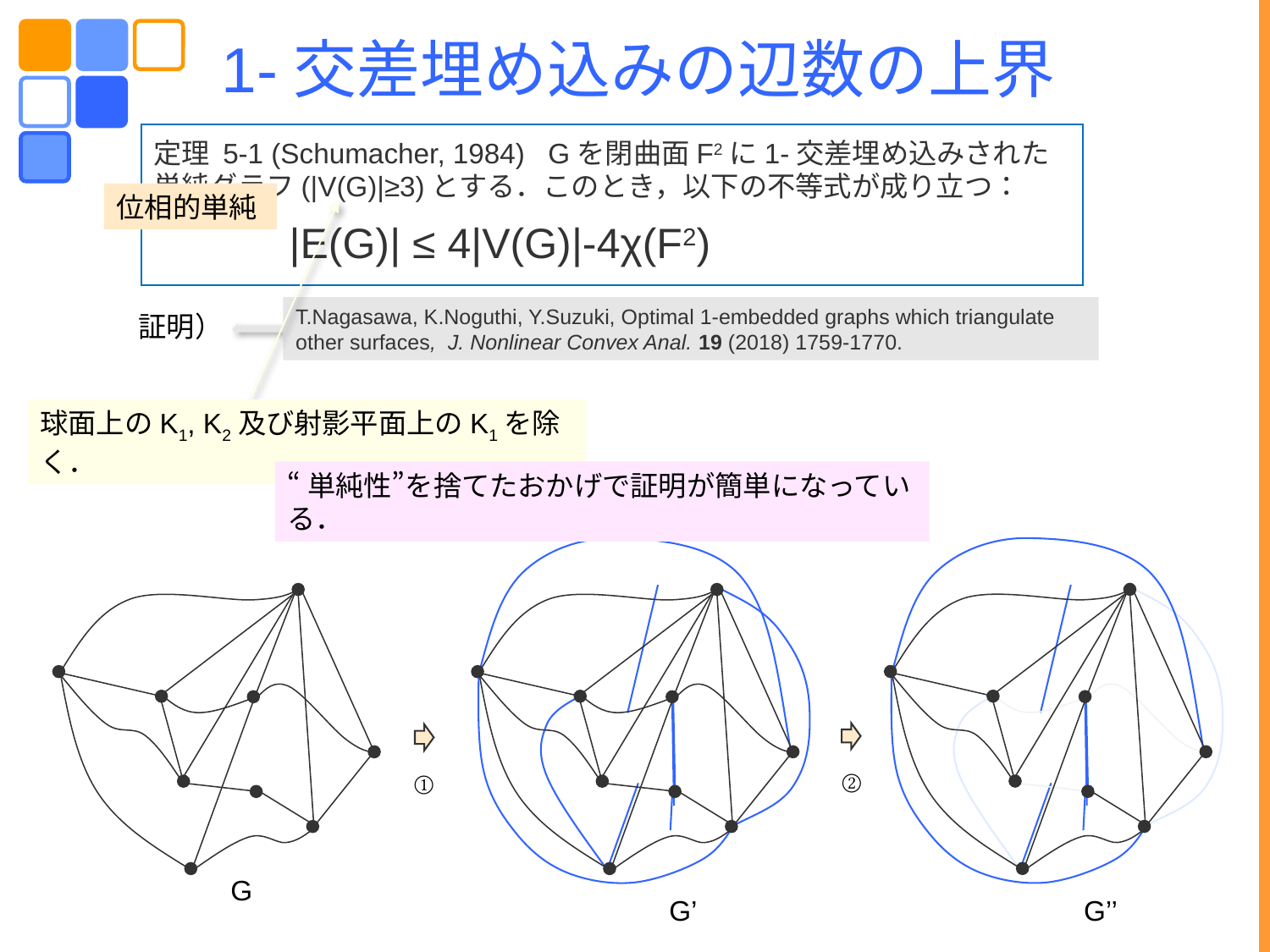

1-交差埋め込みの辺数の上界

定理 5-1 (Schumacher, 1984)   Gを閉曲面F2に1-交差埋め込みされた単純グラフ(|V(G)|≥3)とする．このとき，以下の不等式が成り立つ：
位相的単純
球面上のK1, K2及び射影平面上のK1を除く．
 |E(G)| ≤ 4|V(G)|-4χ(F2)
T.Nagasawa, K.Noguthi, Y.Suzuki, Optimal 1-embedded graphs which triangulate other surfaces,  J. Nonlinear Convex Anal. 19 (2018) 1759-1770.
証明）

“単純性”を捨てたおかげで証明が簡単になっている．

②
①
G
G’’
G’